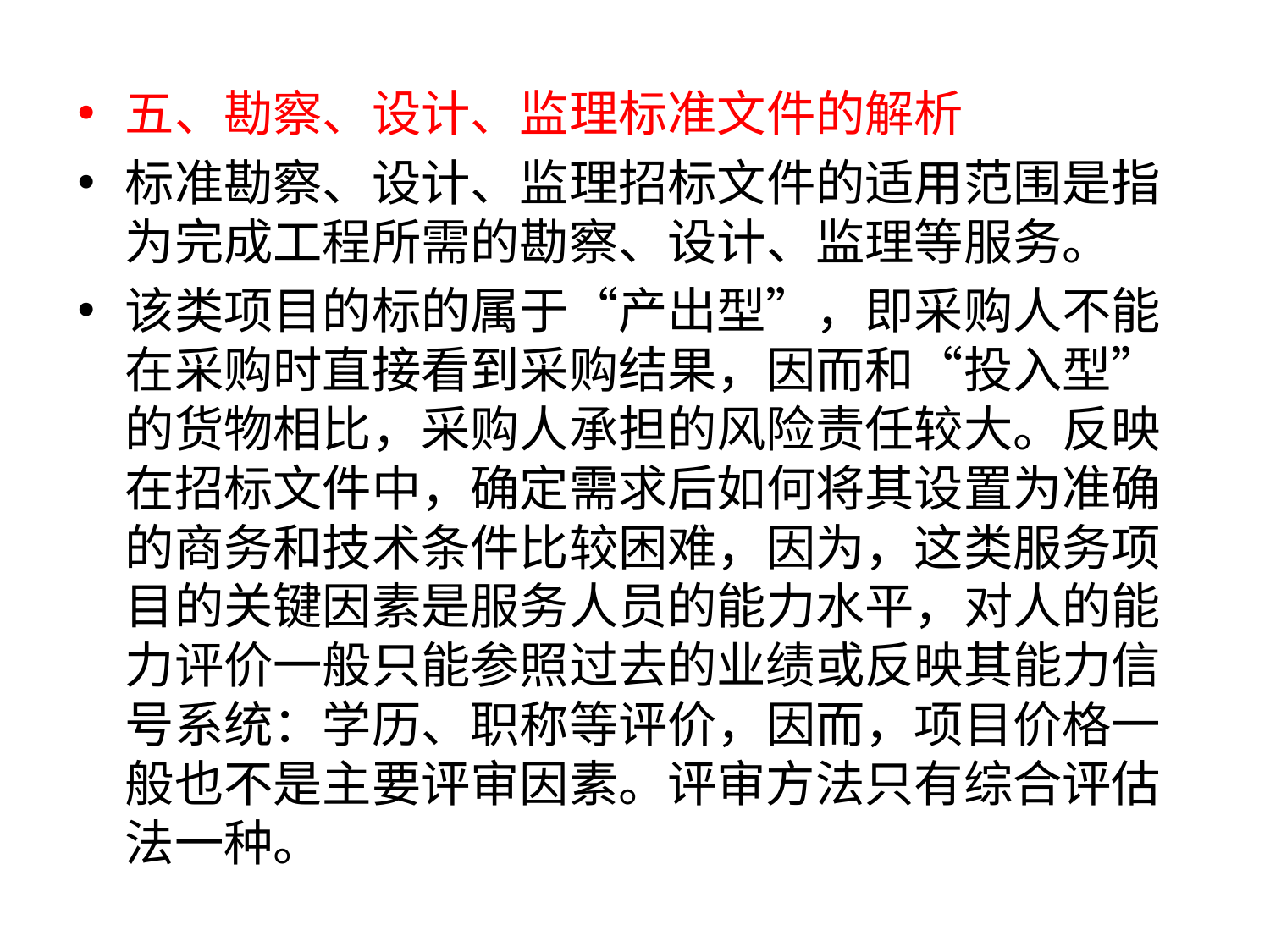

五、勘察、设计、监理标准文件的解析
标准勘察、设计、监理招标文件的适用范围是指为完成工程所需的勘察、设计、监理等服务。
该类项目的标的属于“产出型”，即采购人不能在采购时直接看到采购结果，因而和“投入型”的货物相比，采购人承担的风险责任较大。反映在招标文件中，确定需求后如何将其设置为准确的商务和技术条件比较困难，因为，这类服务项目的关键因素是服务人员的能力水平，对人的能力评价一般只能参照过去的业绩或反映其能力信号系统：学历、职称等评价，因而，项目价格一般也不是主要评审因素。评审方法只有综合评估法一种。